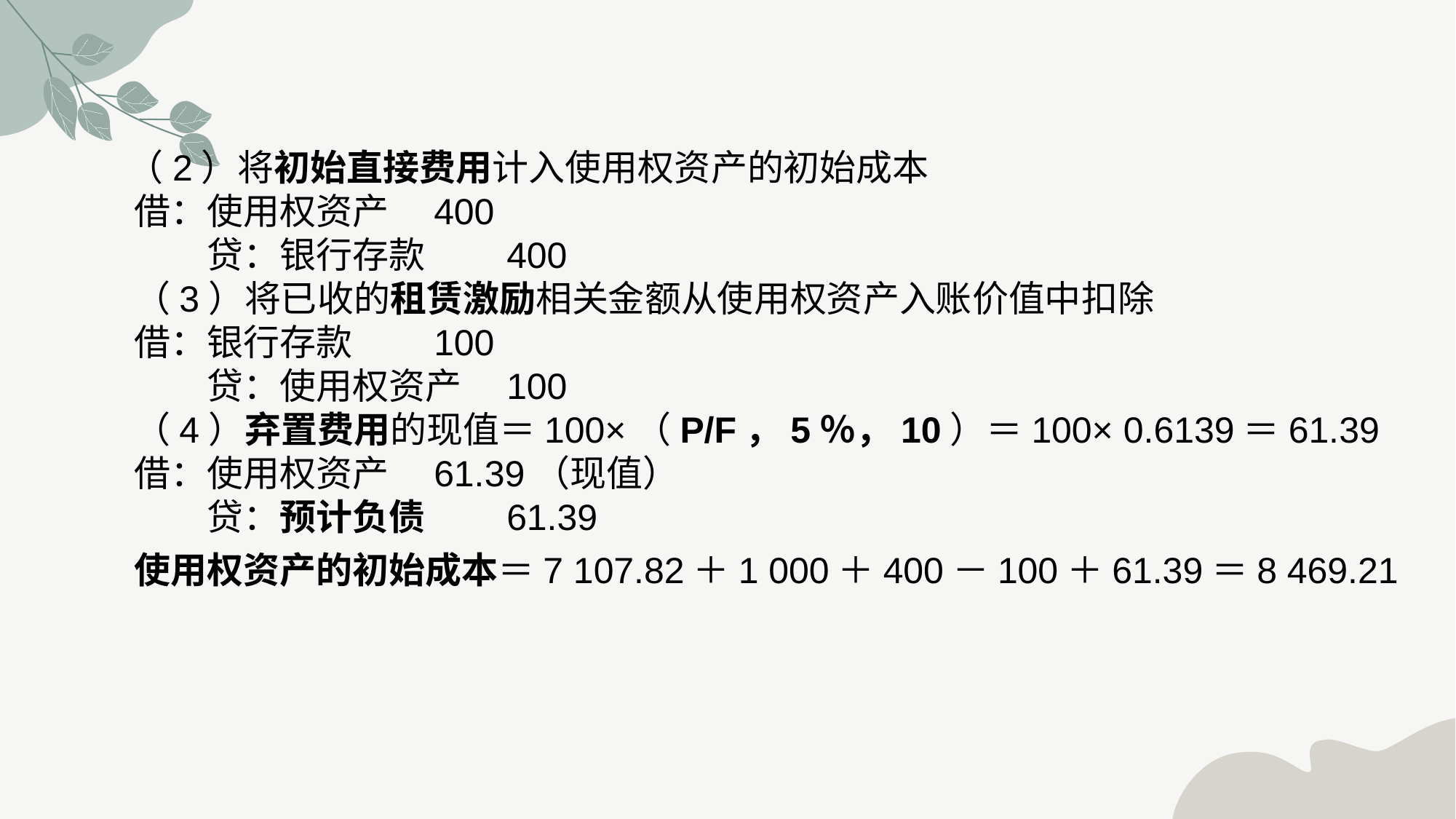

（2）将初始直接费用计入使用权资产的初始成本　　借：使用权资产　400　　　　贷：银行存款　　400　　（3）将已收的租赁激励相关金额从使用权资产入账价值中扣除　　借：银行存款　　100　　　　贷：使用权资产　100　　（4）弃置费用的现值＝100×（P/F，5％，10）＝100× 0.6139＝61.39　　借：使用权资产　61.39（现值）　　　　贷：预计负债　　61.39　　使用权资产的初始成本＝7 107.82＋1 000＋400－100＋61.39＝8 469.21